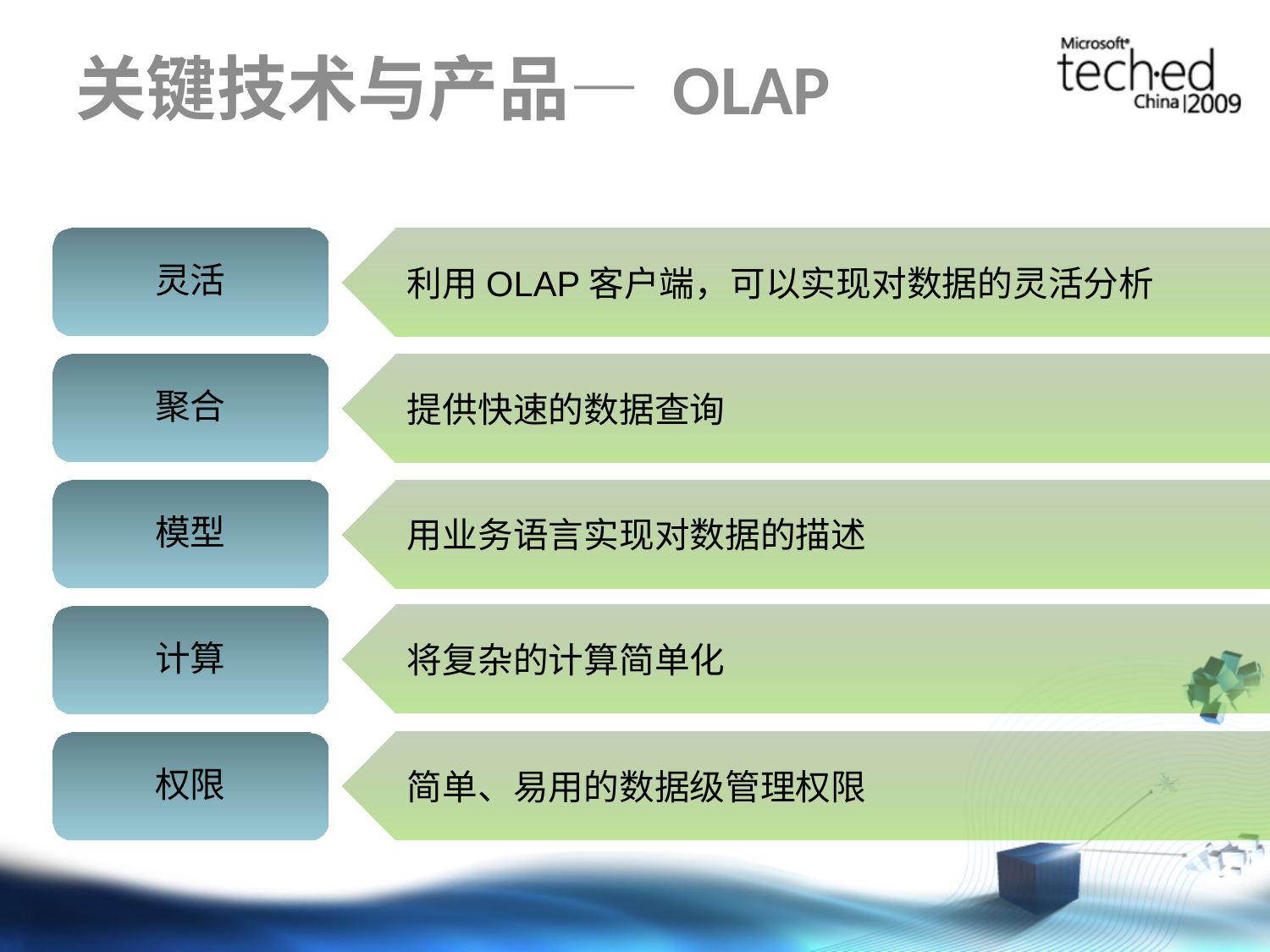

# 关键技术与产品— OLAP
灵活
利用OLAP客户端，可以实现对数据的灵活分析
提供快速的数据查询
聚合
用业务语言实现对数据的描述
模型
将复杂的计算简单化
计算
简单、易用的数据级管理权限
权限